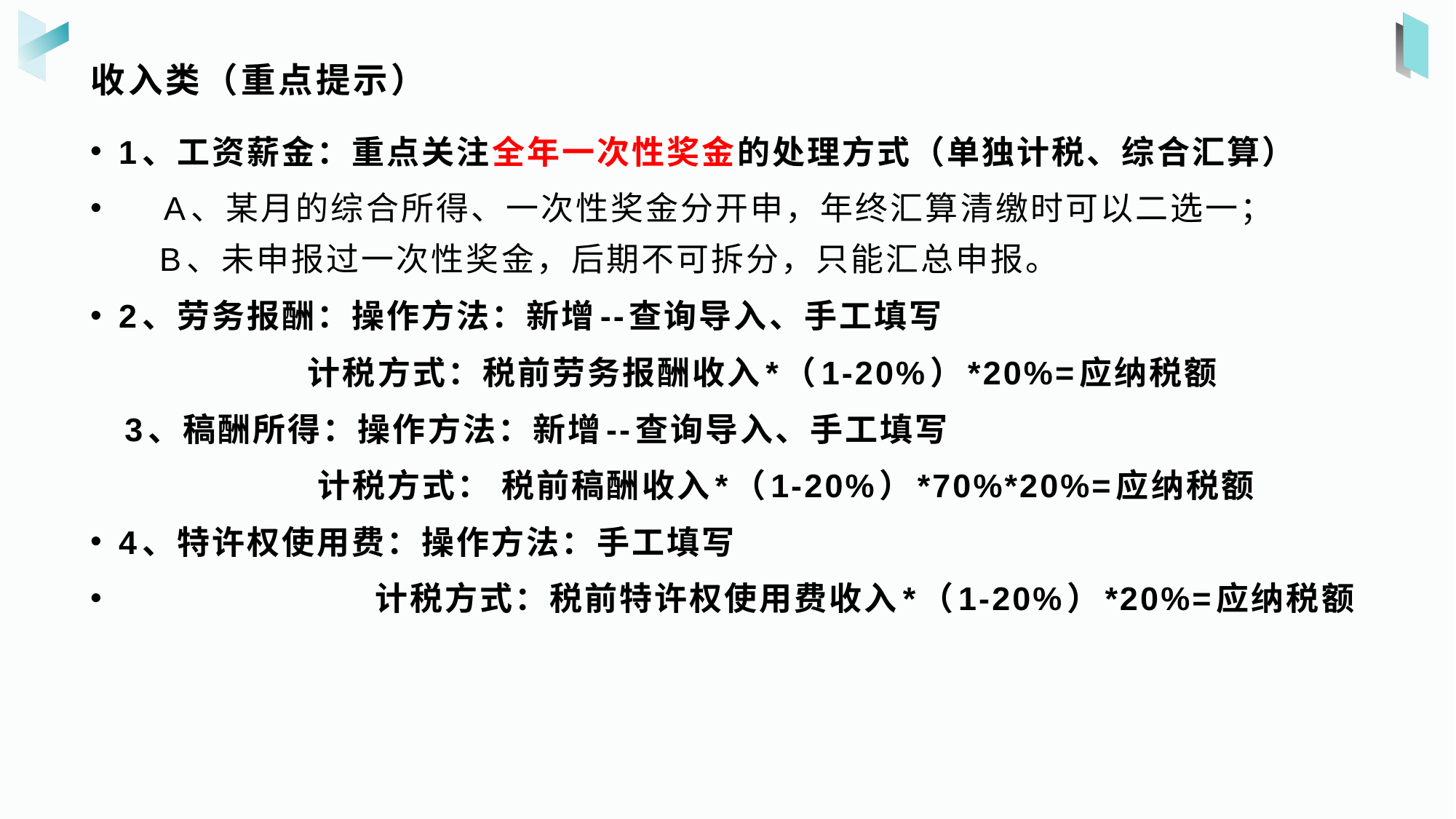

# 收入类（重点提示）
1、工资薪金：重点关注全年一次性奖金的处理方式（单独计税、综合汇算）
    A、某月的综合所得、一次性奖金分开申，年终汇算清缴时可以二选一；
    B、未申报过一次性奖金，后期不可拆分，只能汇总申报。
2、劳务报酬：操作方法：新增--查询导入、手工填写
                      计税方式：税前劳务报酬收入*（1-20%）*20%=应纳税额
   3、稿酬所得：操作方法：新增--查询导入、手工填写
                       计税方式： 税前稿酬收入*（1-20%）*70%*20%=应纳税额
4、特许权使用费：操作方法：手工填写
                          计税方式：税前特许权使用费收入*（1-20%）*20%=应纳税额